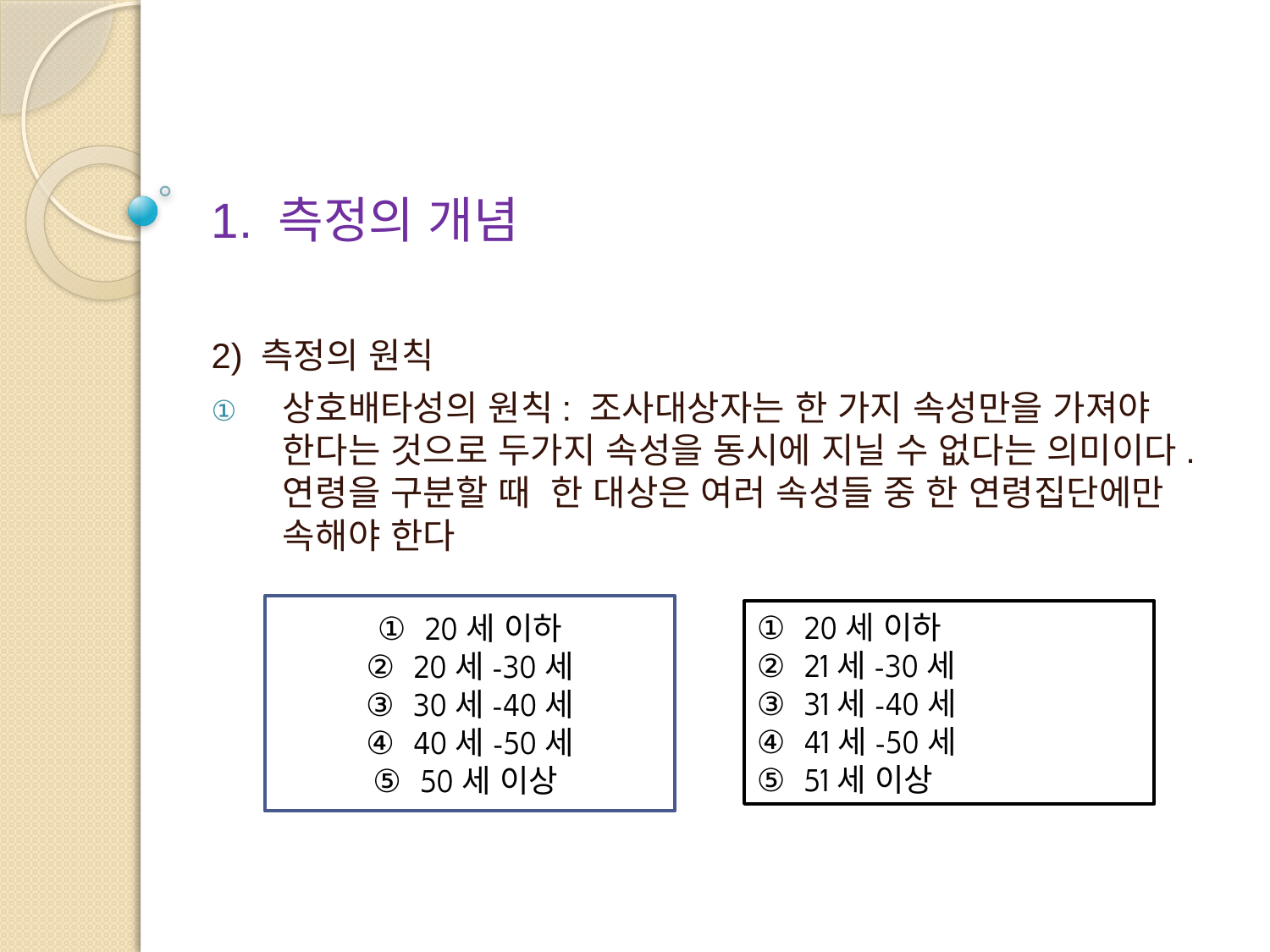

# 1. 측정의 개념
2) 측정의 원칙
상호배타성의 원칙: 조사대상자는 한 가지 속성만을 가져야 한다는 것으로 두가지 속성을 동시에 지닐 수 없다는 의미이다.  연령을 구분할 때  한 대상은 여러 속성들 중 한 연령집단에만 속해야 한다

20세 이하
20세-30세
30세-40세
40세-50세
50세 이상
20세 이하
21세-30세
31세-40세
41세-50세
51세 이상